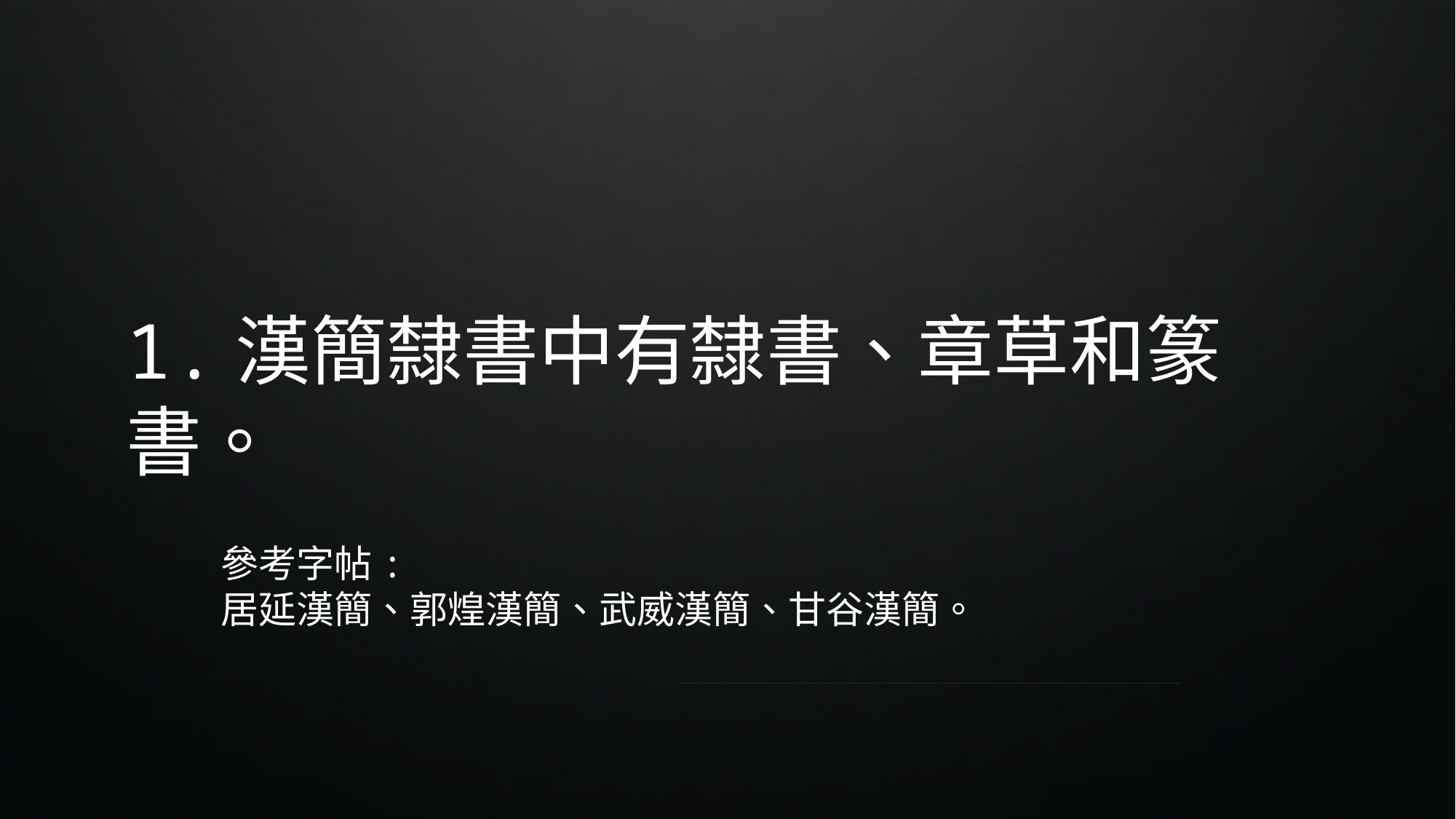

1.漢簡隸書中有隸書、章草和篆書。

          參考字帖:
          居延漢簡、郭煌漢簡、武威漢簡、甘谷漢簡。